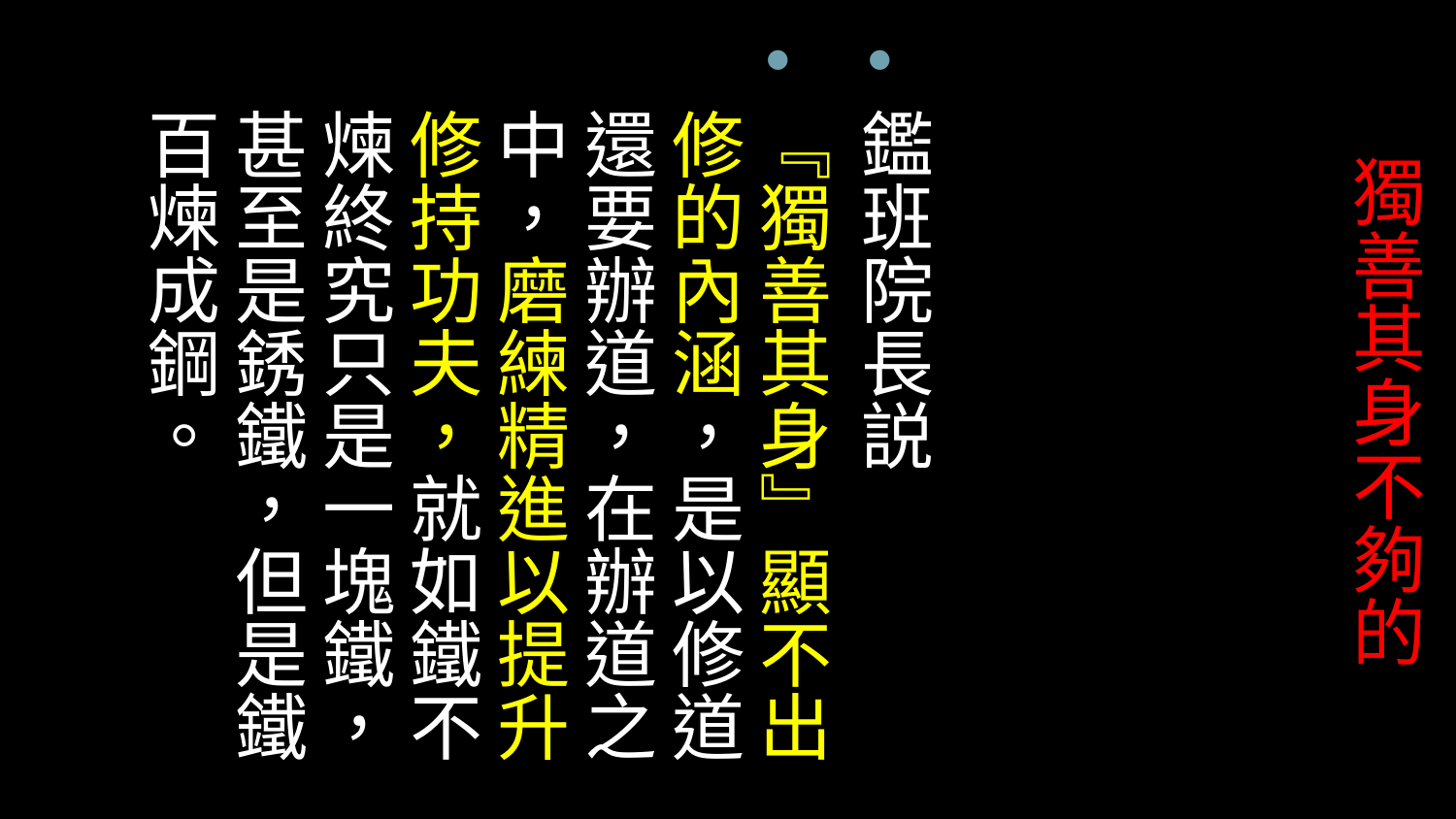

# 獨善其身不夠的
鑑班院長説
『獨善其身』顯不出修的內涵，是以修道還要辦道，在辦道之中，磨練精進以提升修持功夫，就如鐵不煉終究只是一塊鐵，甚至是銹鐵，但是鐵百煉成鋼。